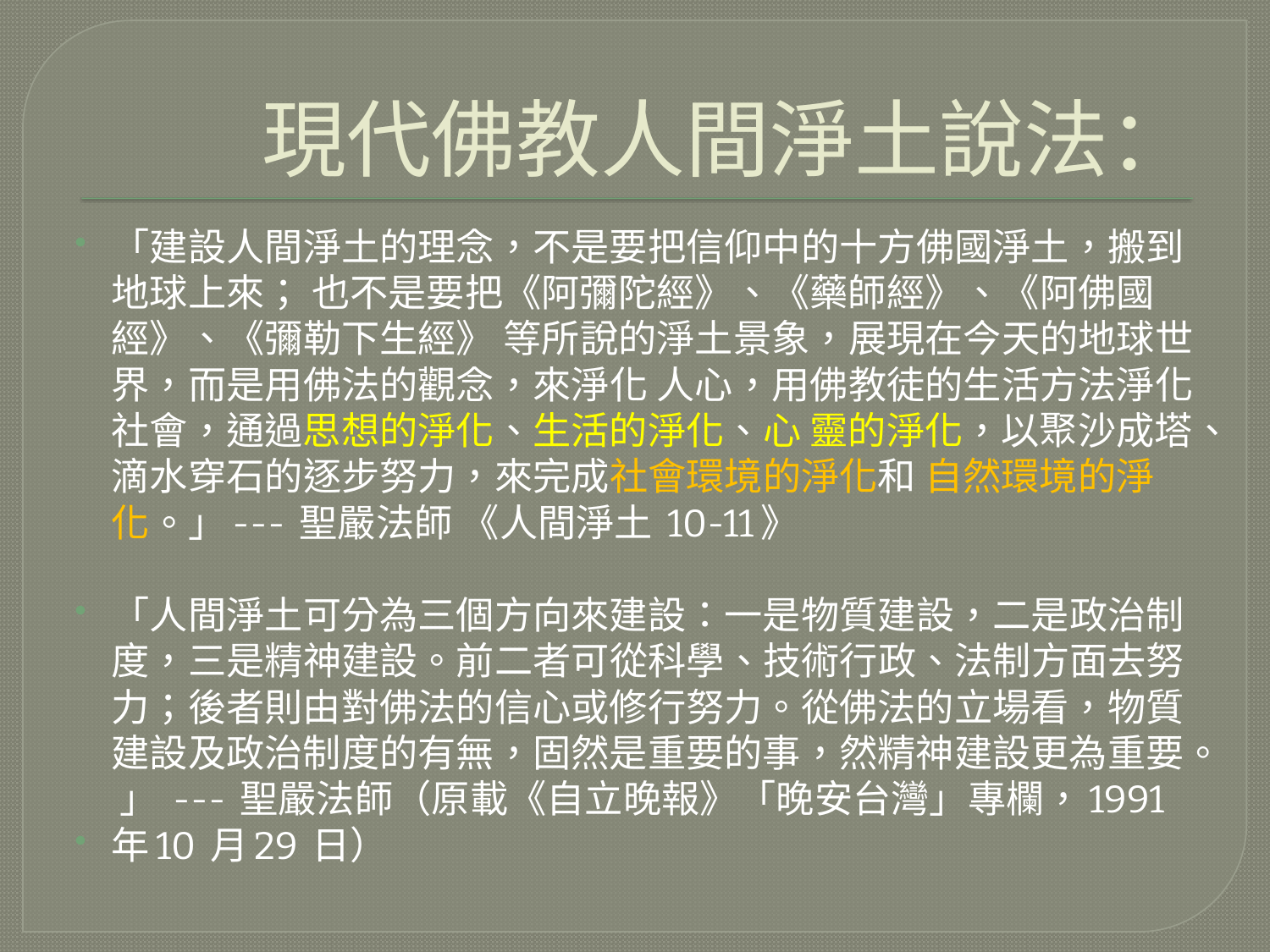

# 現代佛教人間淨土說法：
「建設人間淨土的理念，不是要把信仰中的十方佛國淨土，搬到地球上來； 也不是要把《阿彌陀經》、《藥師經》、《阿佛國經》、《彌勒下生經》 等所說的淨土景象，展現在今天的地球世界，而是用佛法的觀念，來淨化 人心，用佛教徒的生活方法淨化社會，通過思想的淨化、生活的淨化、心 靈的淨化，以聚沙成塔、滴水穿石的逐步努力，來完成社會環境的淨化和 自然環境的淨化。」--- 聖嚴法師 《人間淨土 10-11》

「人間淨土可分為三個方向來建設：一是物質建設，二是政治制度，三是精神建設。前二者可從科學、技術行政、法制方面去努力；後者則由對佛法的信心或修行努力。從佛法的立場看，物質建設及政治制度的有無，固然是重要的事，然精神建設更為重要。 」 --- 聖嚴法師（原載《自立晚報》「晚安台灣」專欄，1991
年10 月29 日）